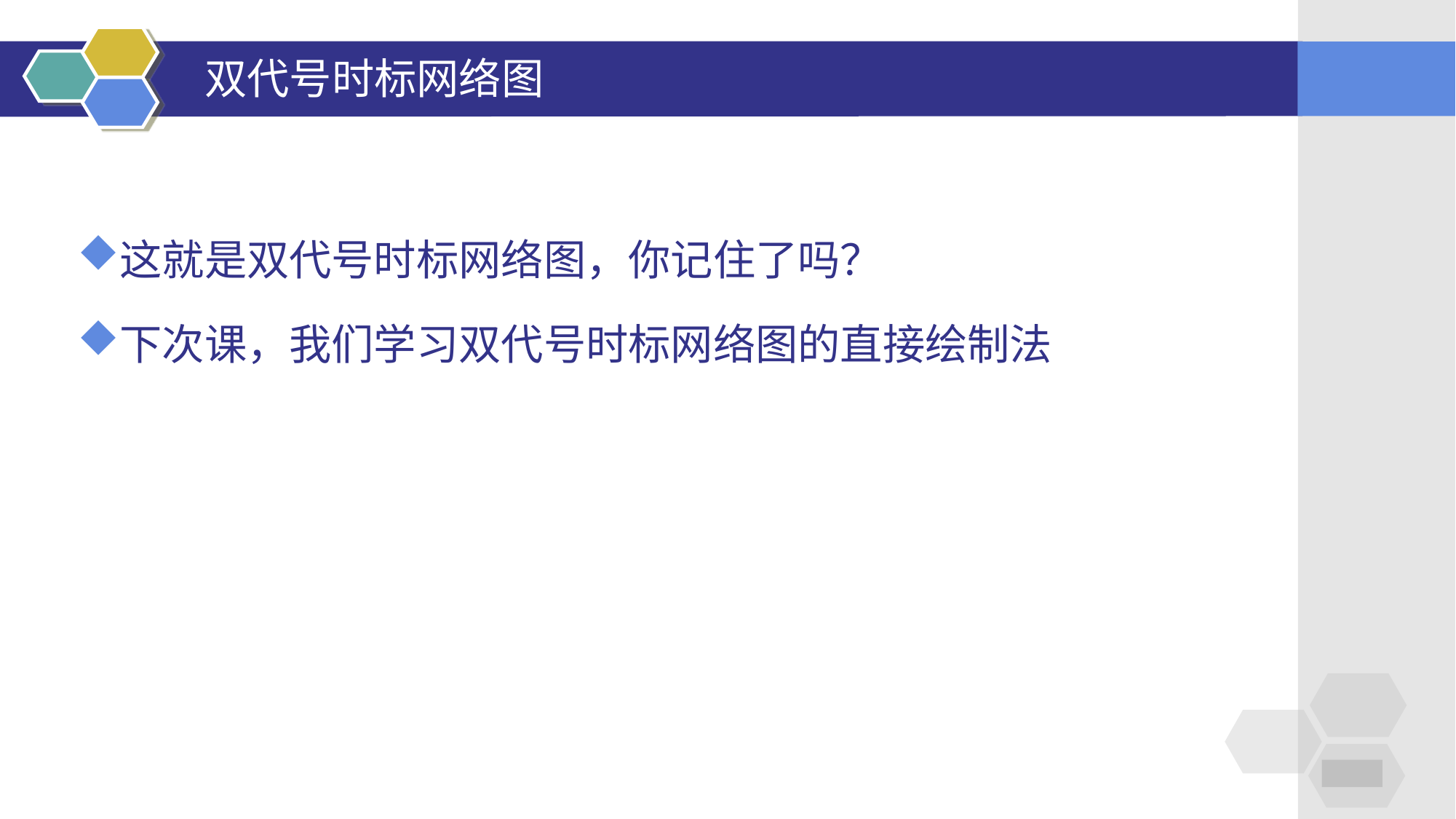

# 双代号时标网络图

这就是双代号时标网络图，你记住了吗？
下次课，我们学习双代号时标网络图的直接绘制法

7